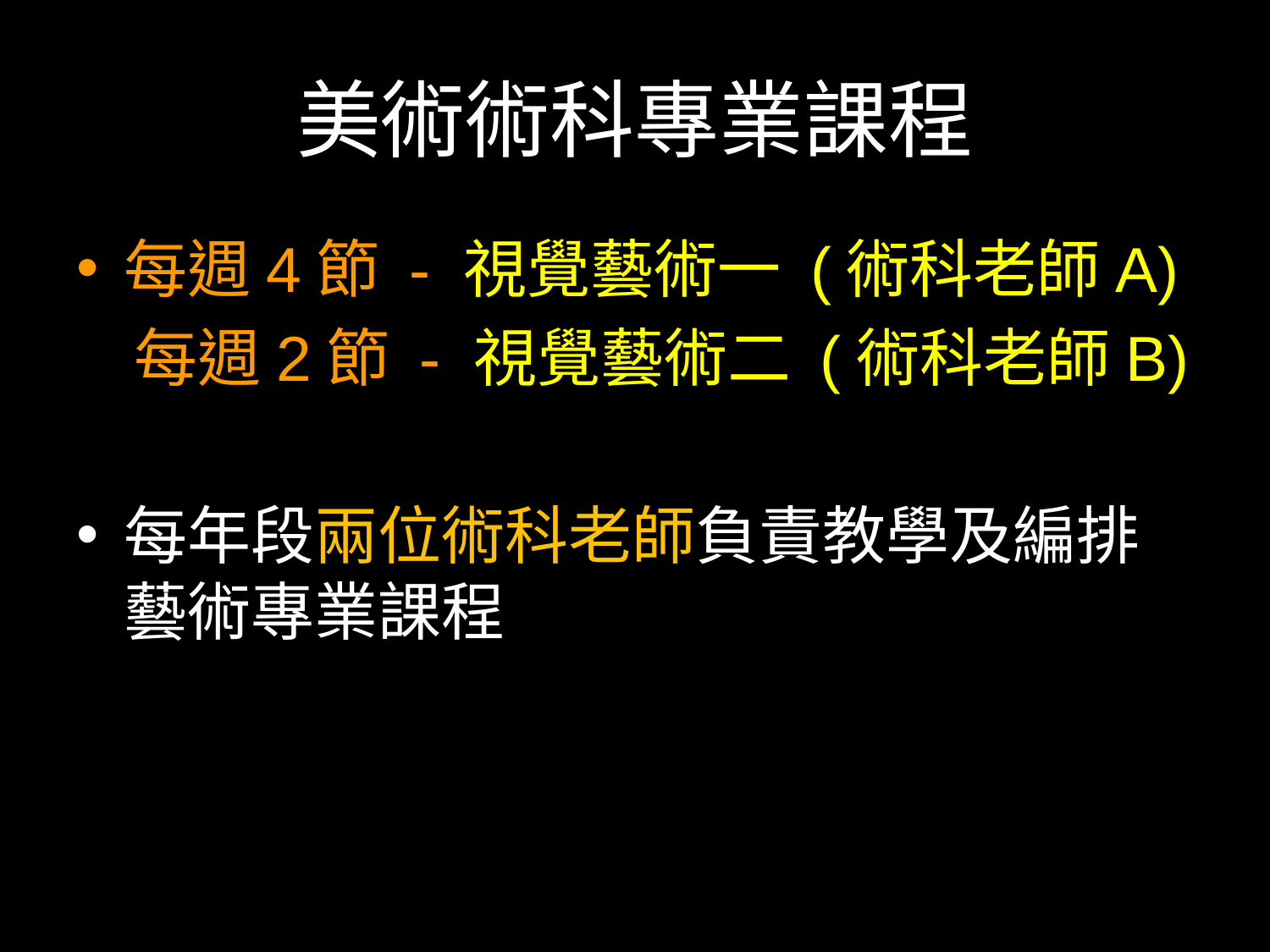

# 美術術科專業課程
每週4節 - 視覺藝術一 (術科老師A)
   每週2節 - 視覺藝術二 (術科老師B)

每年段兩位術科老師負責教學及編排藝術專業課程